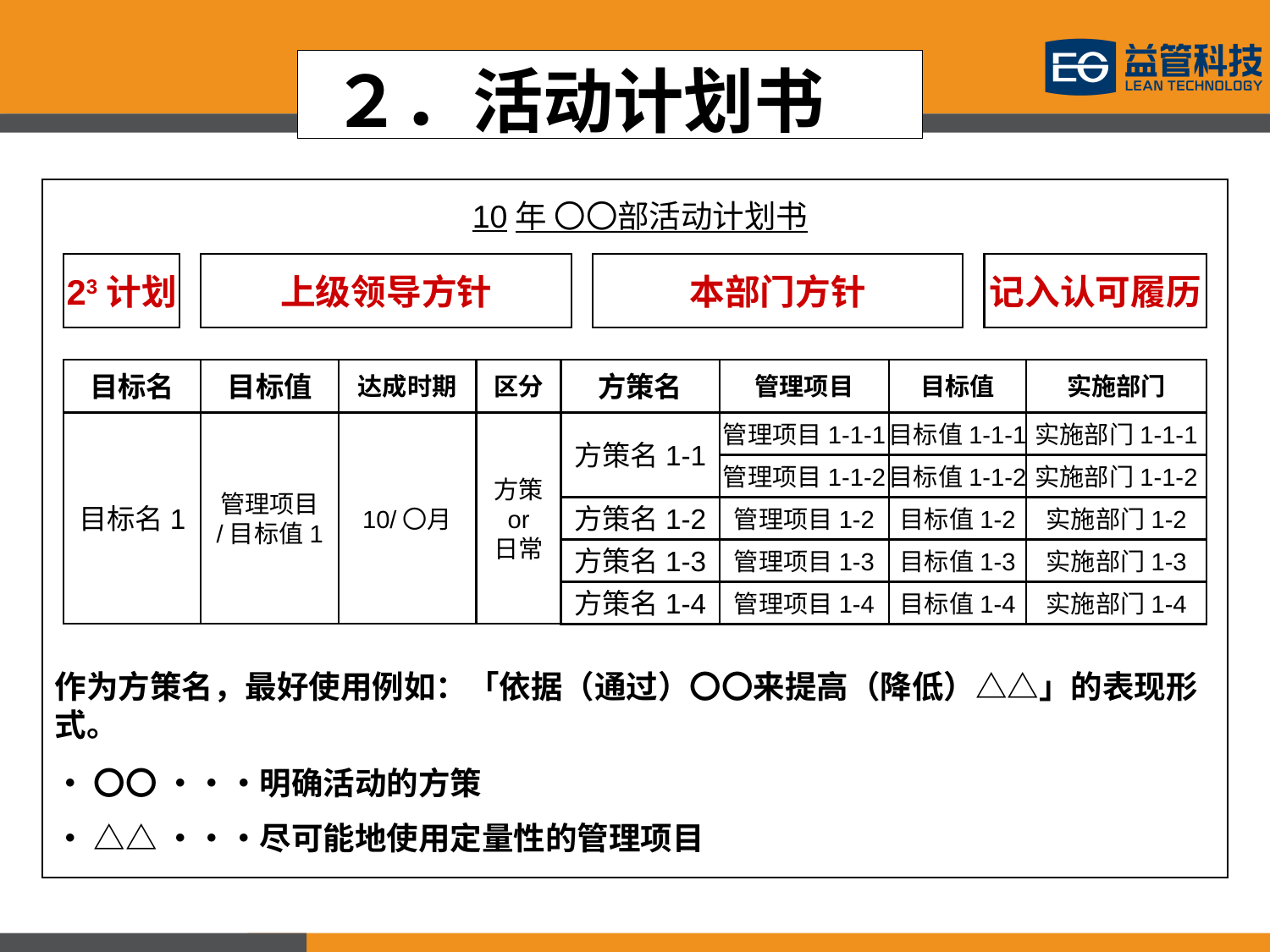

# ２．活动计划书

10年 〇〇部活动计划书
23计划
上级领导方针
本部门方针
记入认可履历
目标名
目标值
达成时期
区分
方策名
管理项目
目标值
实施部门
目标名1
管理项目
/目标值1
10/〇月
方策
or
日常
方策名1-1
管理项目1-1-1
目标值1-1-1
实施部门1-1-1
管理项目1-1-2
目标值1-1-2
实施部门1-1-2
方策名1-2
管理项目1-2
目标值1-2
实施部门1-2
方策名1-3
管理项目1-3
目标值1-3
实施部门1-3
方策名1-4
管理项目1-4
目标值1-4
实施部门1-4
作为方策名，最好使用例如：「依据（通过）〇〇来提高（降低）△△」的表现形式。
・ 〇〇 ・・・明确活动的方策
・ △△ ・・・尽可能地使用定量性的管理项目